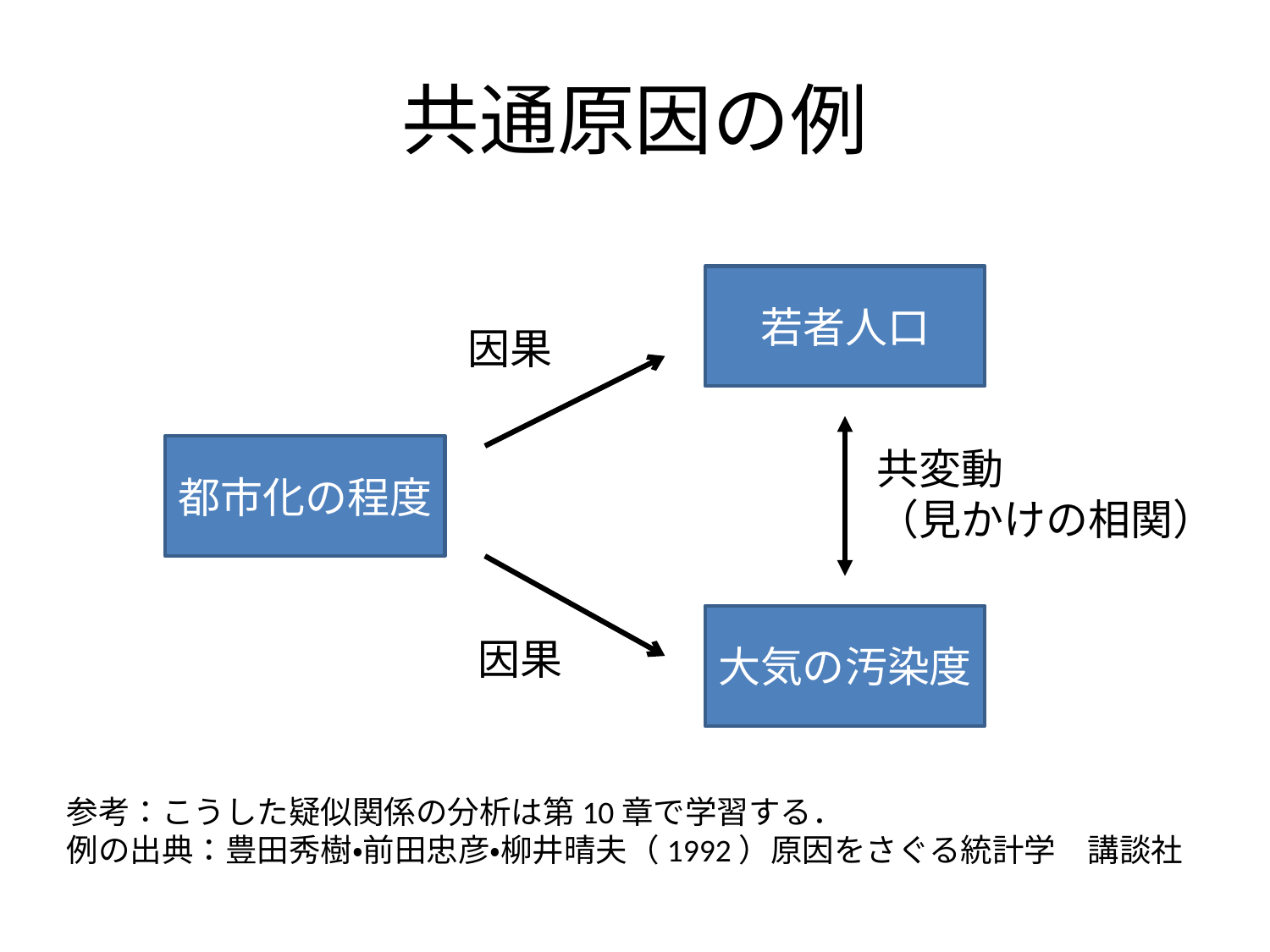

# 共通原因の例
若者人口
因果
都市化の程度
共変動
（見かけの相関）
大気の汚染度
因果
参考：こうした疑似関係の分析は第10章で学習する．
例の出典：豊田秀樹・前田忠彦・柳井晴夫（1992）原因をさぐる統計学　講談社